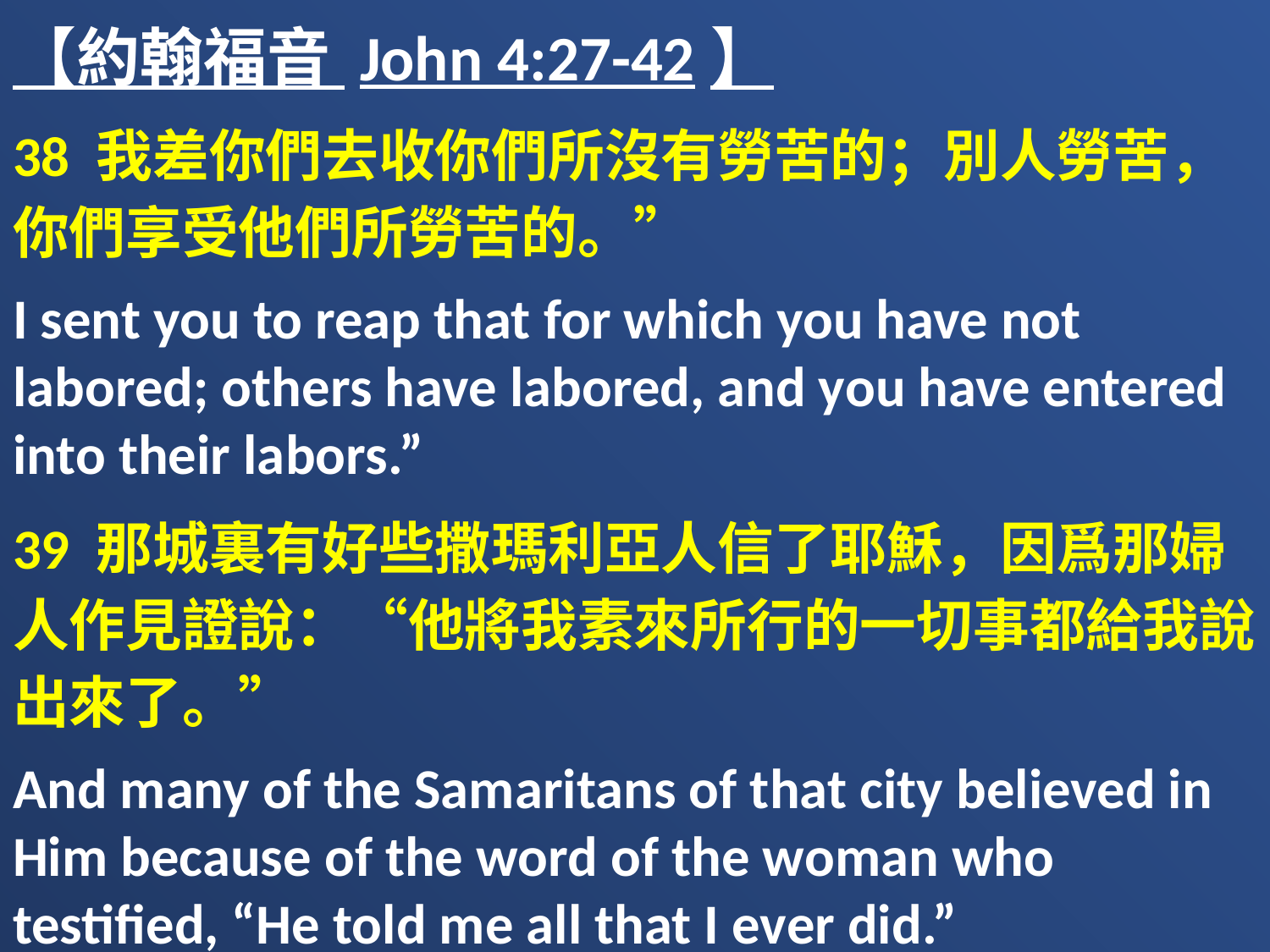

【約翰福音 John 4:27-42】
38 我差你們去收你們所沒有勞苦的；別人勞苦，你們享受他們所勞苦的。”
I sent you to reap that for which you have not labored; others have labored, and you have entered into their labors.”
39 那城裏有好些撒瑪利亞人信了耶穌，因爲那婦人作見證說：“他將我素來所行的一切事都給我說出來了。”
And many of the Samaritans of that city believed in Him because of the word of the woman who testified, “He told me all that I ever did.”